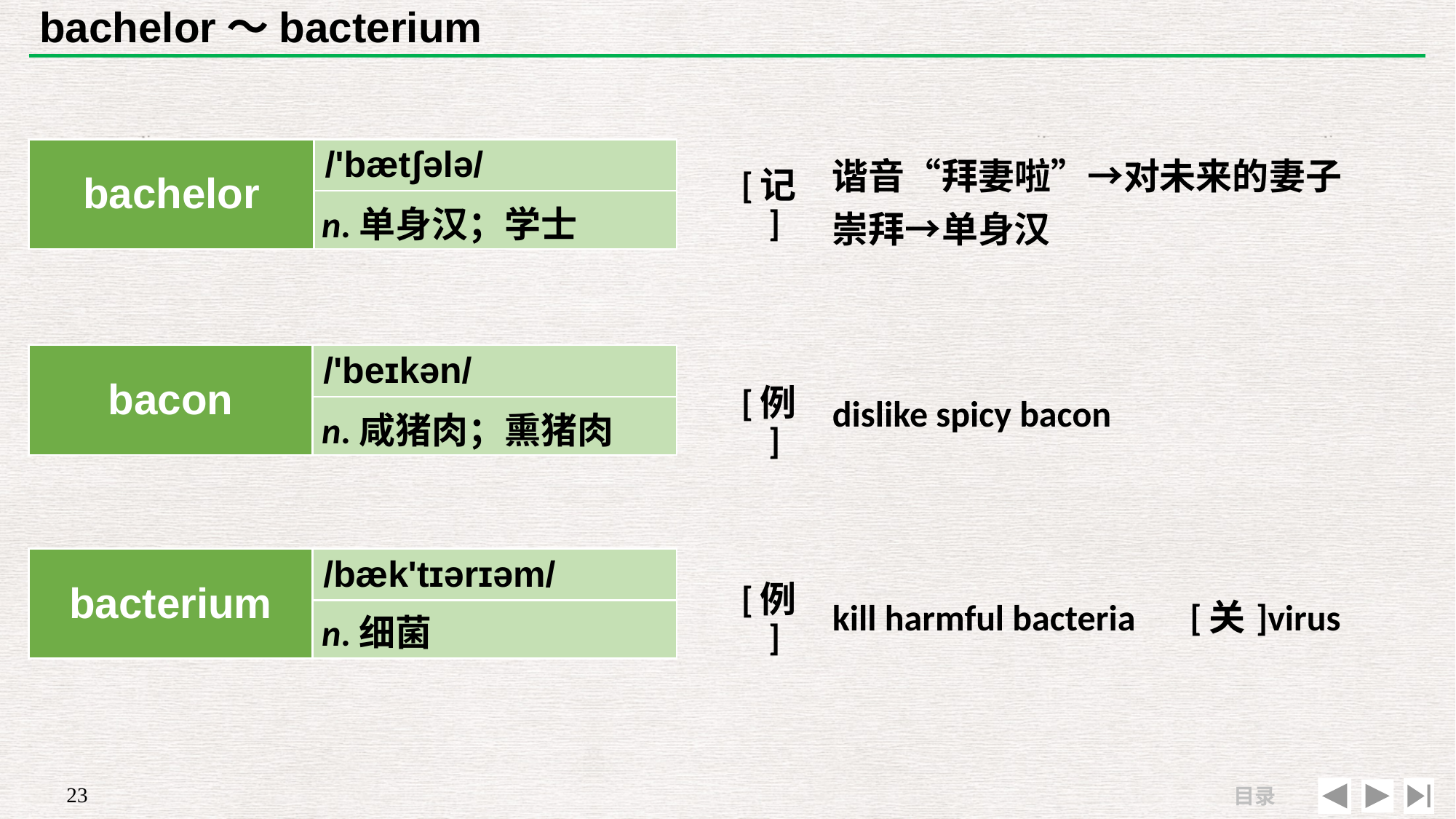

# bachelor～bacterium

| bachelor | /'bætʃələ/ |
| --- | --- |
|  |  |
| [记] | 谐音“拜妻啦”→对未来的妻子崇拜→单身汉 |
| --- | --- |
|  |  |
n.单身汉；学士
|  |  |
| --- | --- |
| [例] | dislike spicy bacon |
| bacon | /'beɪkən/ |
| --- | --- |
|  |  |
n.咸猪肉；熏猪肉
|  |  |
| --- | --- |
| [例] | kill harmful bacteria　[关]virus |
| bacterium | /bæk'tɪərɪəm/ |
| --- | --- |
|  |  |
n.细菌